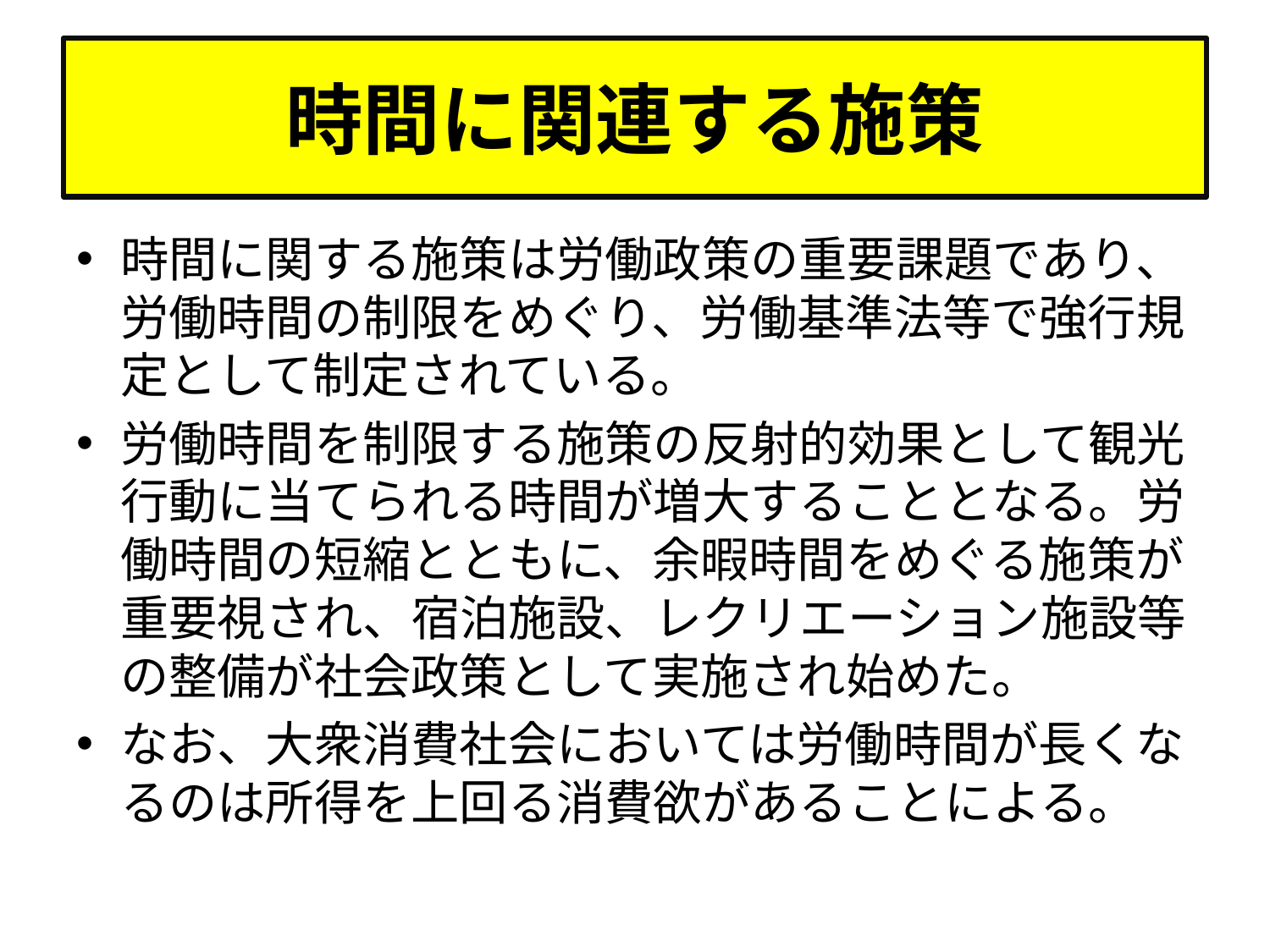

# 時間に関連する施策
時間に関する施策は労働政策の重要課題であり、労働時間の制限をめぐり、労働基準法等で強行規定として制定されている。
労働時間を制限する施策の反射的効果として観光行動に当てられる時間が増大することとなる。労働時間の短縮とともに、余暇時間をめぐる施策が重要視され、宿泊施設、レクリエーション施設等の整備が社会政策として実施され始めた。
なお、大衆消費社会においては労働時間が長くなるのは所得を上回る消費欲があることによる。